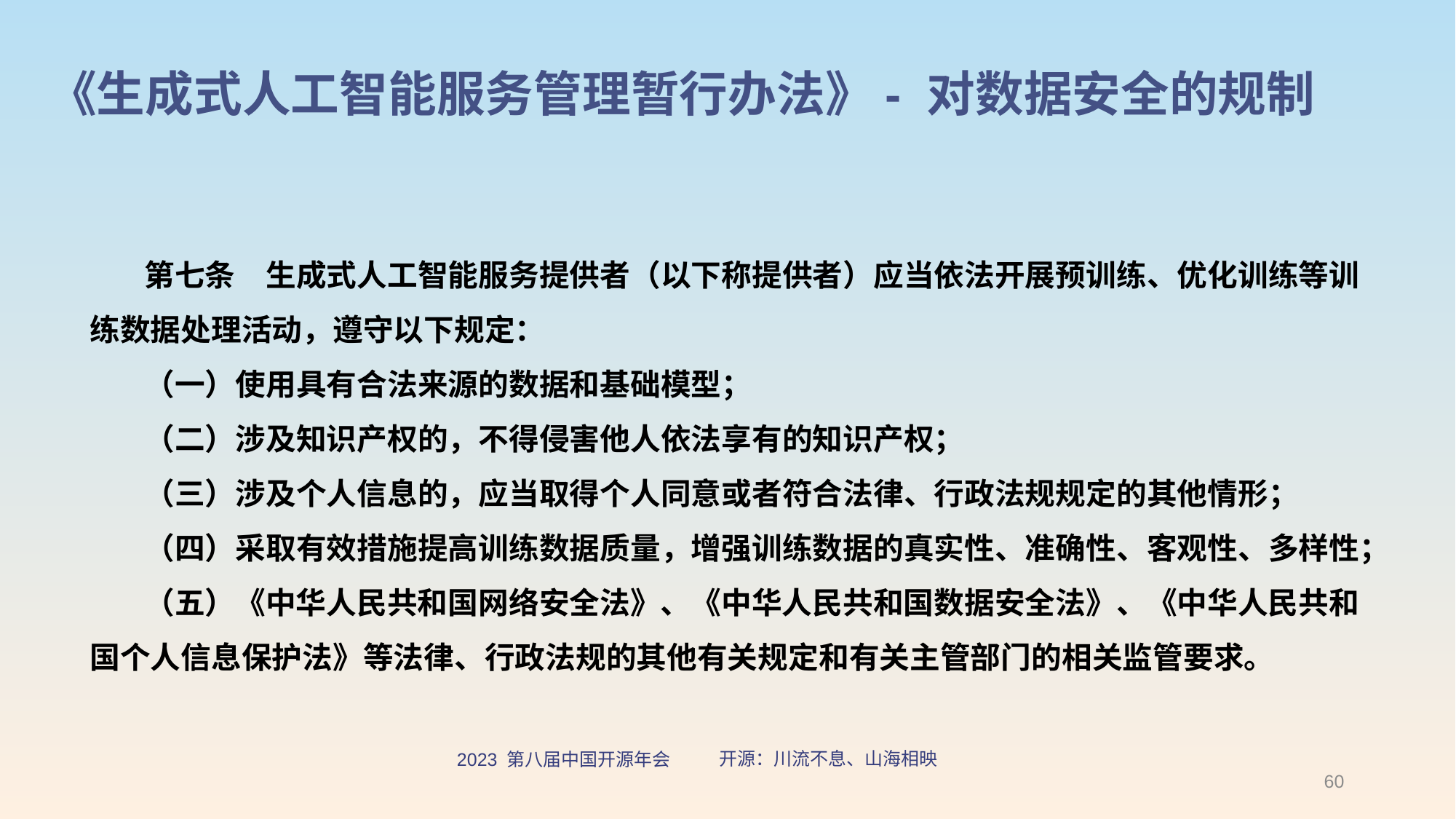

《生成式人工智能服务管理暂行办法》- 对数据安全的规制
第七条　生成式人工智能服务提供者（以下称提供者）应当依法开展预训练、优化训练等训练数据处理活动，遵守以下规定：
（一）使用具有合法来源的数据和基础模型；
（二）涉及知识产权的，不得侵害他人依法享有的知识产权；
（三）涉及个人信息的，应当取得个人同意或者符合法律、行政法规规定的其他情形；
（四）采取有效措施提高训练数据质量，增强训练数据的真实性、准确性、客观性、多样性；
（五）《中华人民共和国网络安全法》、《中华人民共和国数据安全法》、《中华人民共和国个人信息保护法》等法律、行政法规的其他有关规定和有关主管部门的相关监管要求。
60